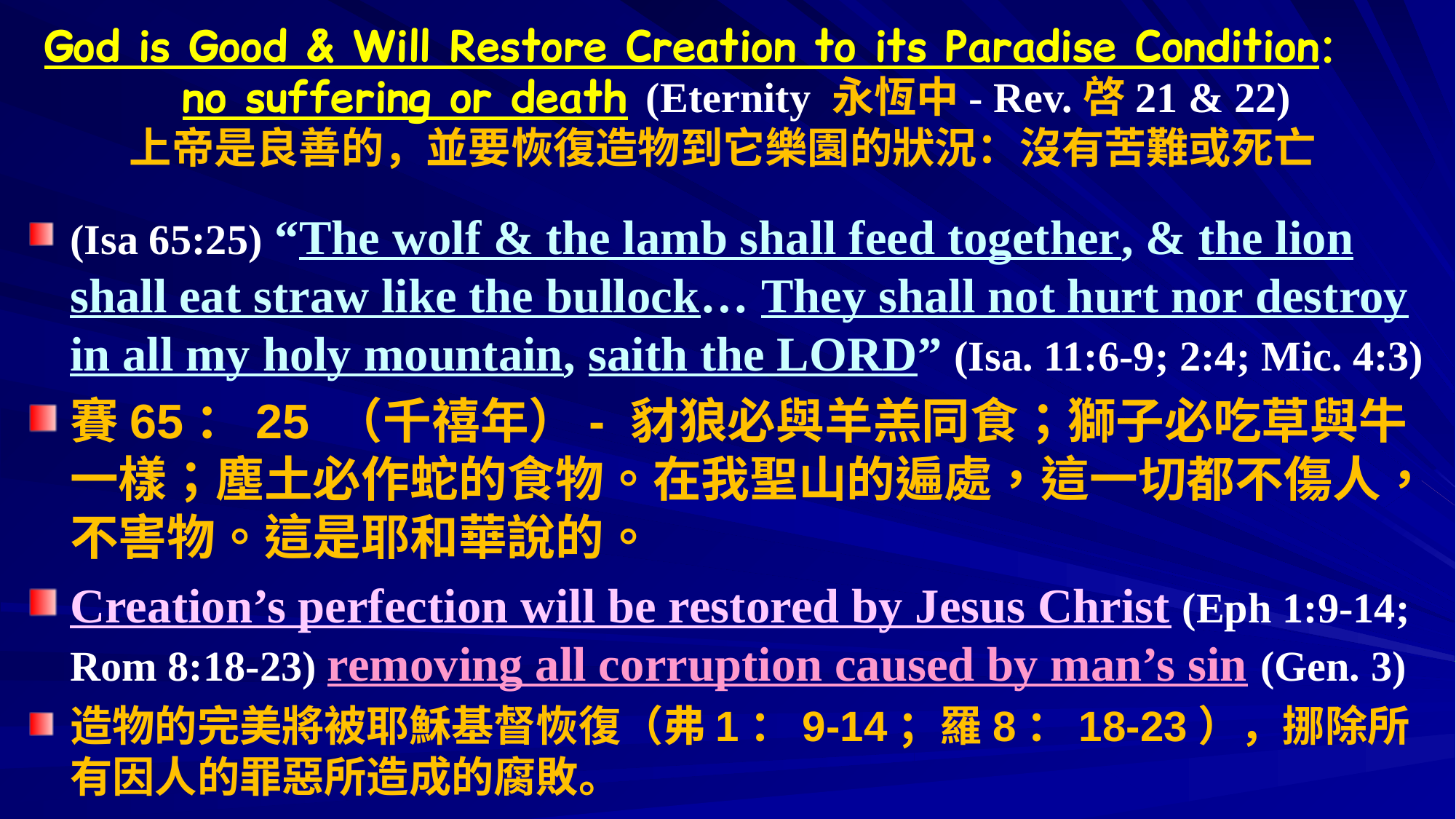

# God is Good & Will Restore Creation to its Paradise Condition:      no suffering or death (Eternity 永恆中- Rev.啓21 & 22) 上帝是良善的，並要恢復造物到它樂園的狀況：沒有苦難或死亡
(Isa 65:25) “The wolf & the lamb shall feed together, & the lion shall eat straw like the bullock… They shall not hurt nor destroy in all my holy mountain, saith the LORD” (Isa. 11:6-9; 2:4; Mic. 4:3)
賽65：25 （千禧年）- 豺狼必與羊羔同食；獅子必吃草與牛一樣；塵土必作蛇的食物。在我聖山的遍處，這一切都不傷人，不害物。這是耶和華說的。
Creation’s perfection will be restored by Jesus Christ (Eph 1:9-14; Rom 8:18-23) removing all corruption caused by man’s sin (Gen. 3)
造物的完美將被耶穌基督恢復（弗1：9-14；羅8：18-23），挪除所有因人的罪惡所造成的腐敗。